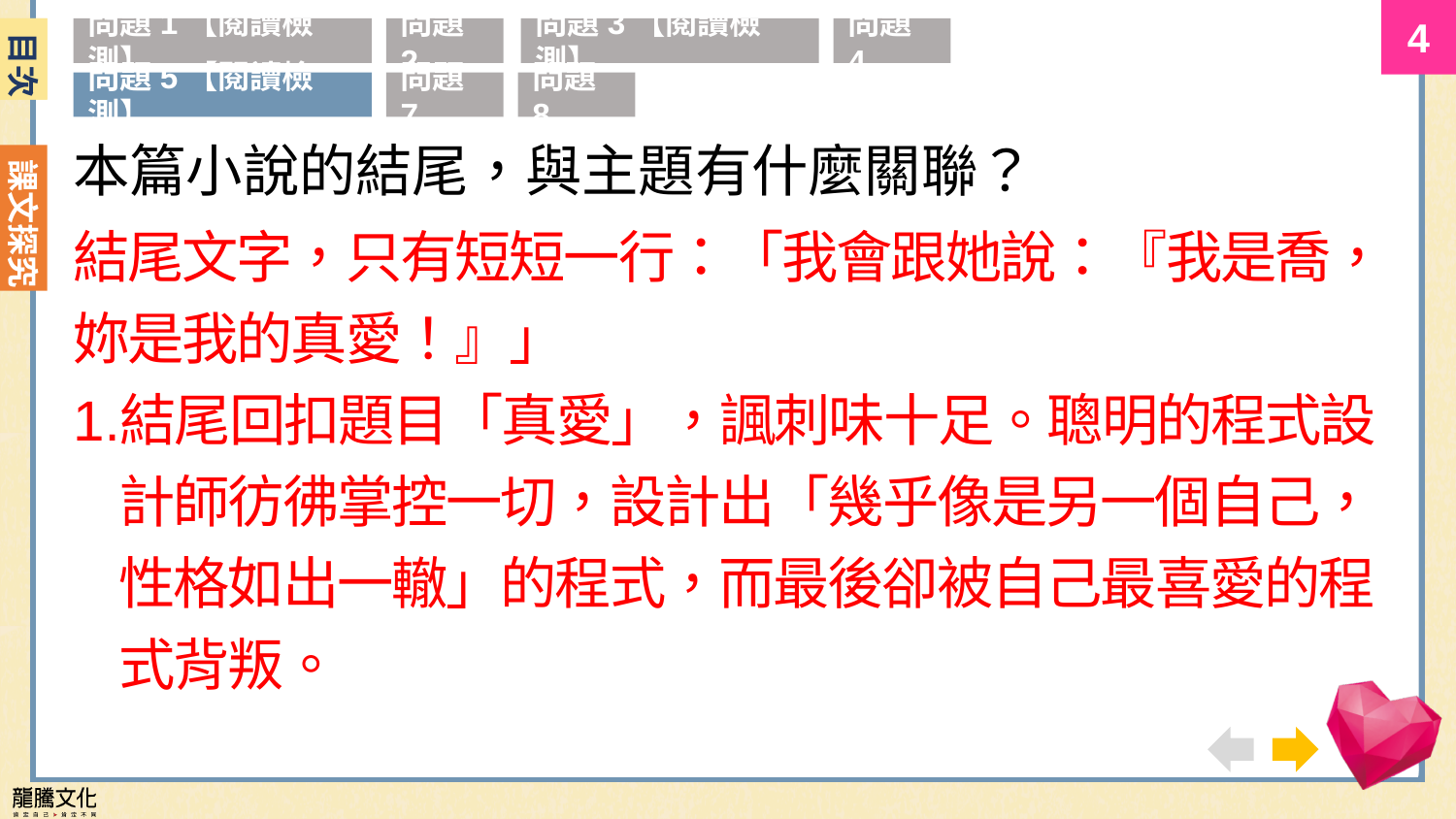

目次
問題1【閱讀檢測】
問題2
問題3【閱讀檢測】
問題4
問題5【閱讀檢測】
問題7
問題8
本篇小說的結尾，與主題有什麼關聯？
結尾文字，只有短短一行：「我會跟她說：『我是喬，妳是我的真愛！』」
結尾回扣題目「真愛」，諷刺味十足。聰明的程式設計師彷彿掌控一切，設計出「幾乎像是另一個自己，性格如出一轍」的程式，而最後卻被自己最喜愛的程式背叛。